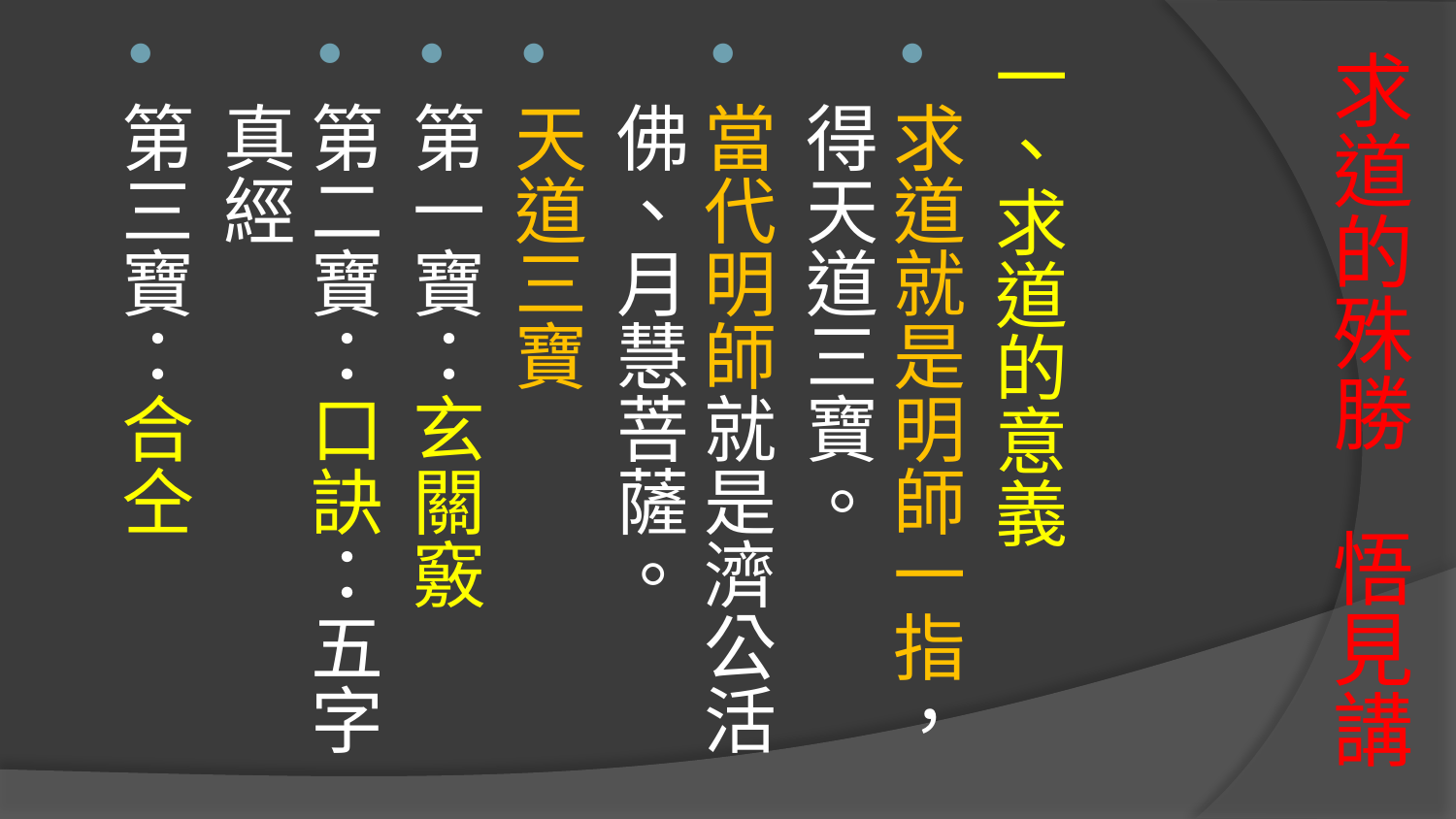

一、求道的意義
求道就是明師一指，得天道三寶。
當代明師就是濟公活佛、月慧菩薩。
天道三寶
第一寶：玄關竅
第二寶：口訣：五字真經
第三寶：合仝
# 求道的殊勝    悟見講